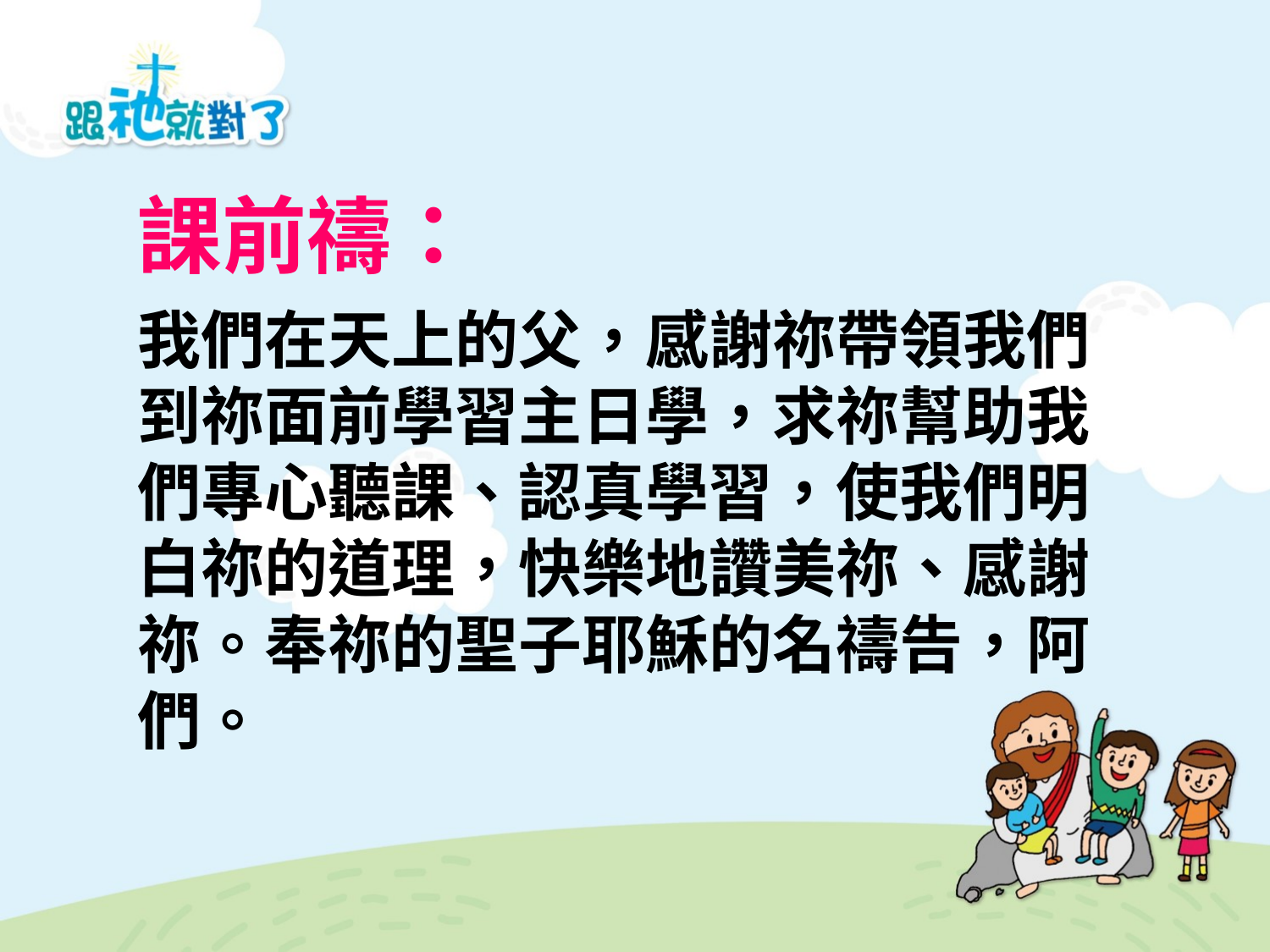

課前禱：
我們在天上的父，感謝祢帶領我們到祢面前學習主日學，求祢幫助我們專心聽課、認真學習，使我們明白祢的道理，快樂地讚美祢、感謝祢。奉祢的聖子耶穌的名禱告，阿們。